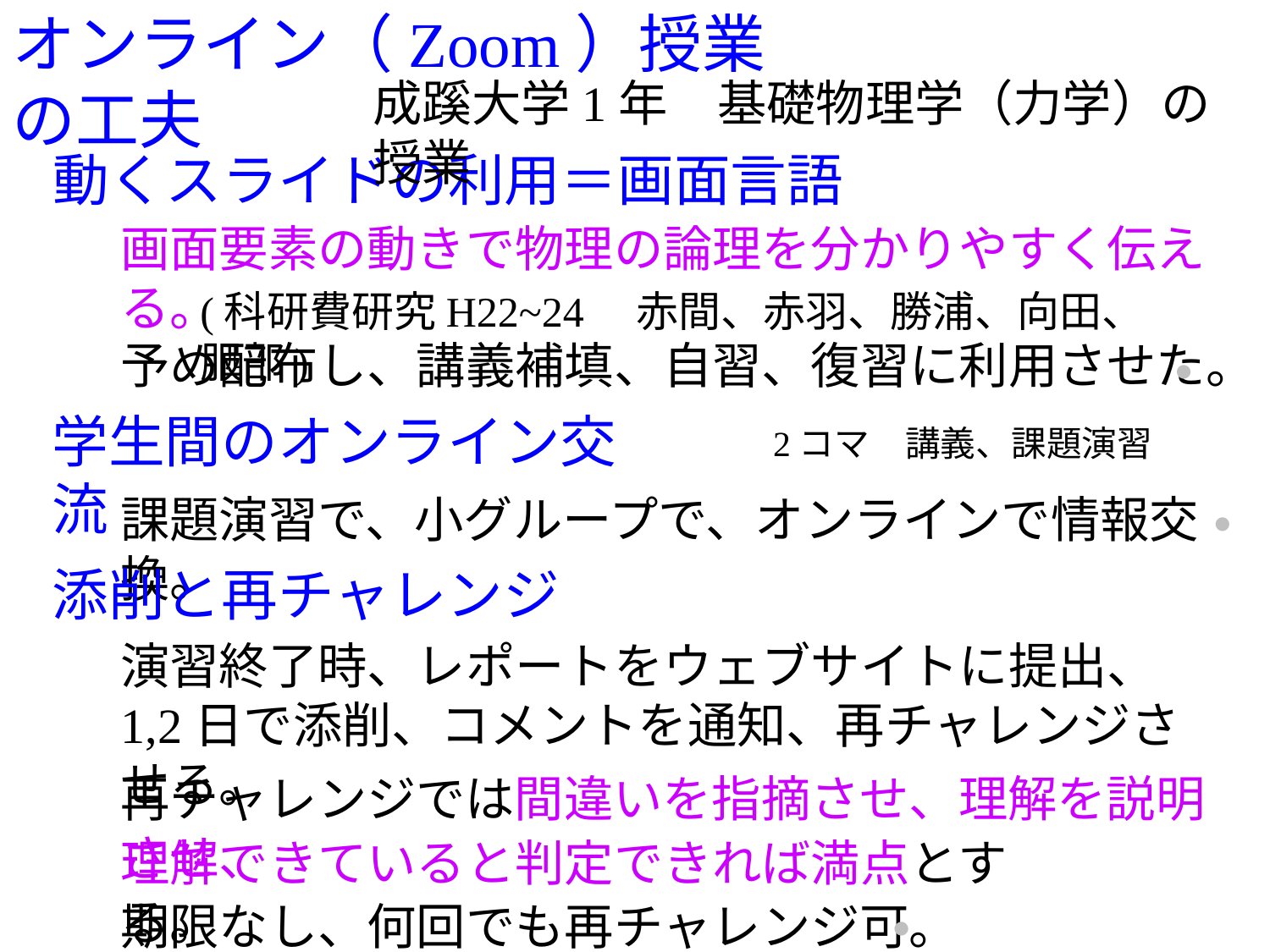

オンライン（Zoom）授業の工夫
成蹊大学1年　基礎物理学（力学）の授業
動くスライドの利用＝画面言語
画面要素の動きで物理の論理を分かりやすく伝える。
(科研費研究H22~24　赤間、赤羽、勝浦、向田、服部)
予め配布し、講義補填、自習、復習に利用させた。
●
学生間のオンライン交流
2コマ　講義、課題演習
課題演習で、小グループで、オンラインで情報交換。
●
添削と再チャレンジ
演習終了時、レポートをウェブサイトに提出、
1,2日で添削、コメントを通知、再チャレンジさせる。
再チャレンジでは間違いを指摘させ、理解を説明させ、
理解できていると判定できれば満点とする。
期限なし、何回でも再チャレンジ可。
●